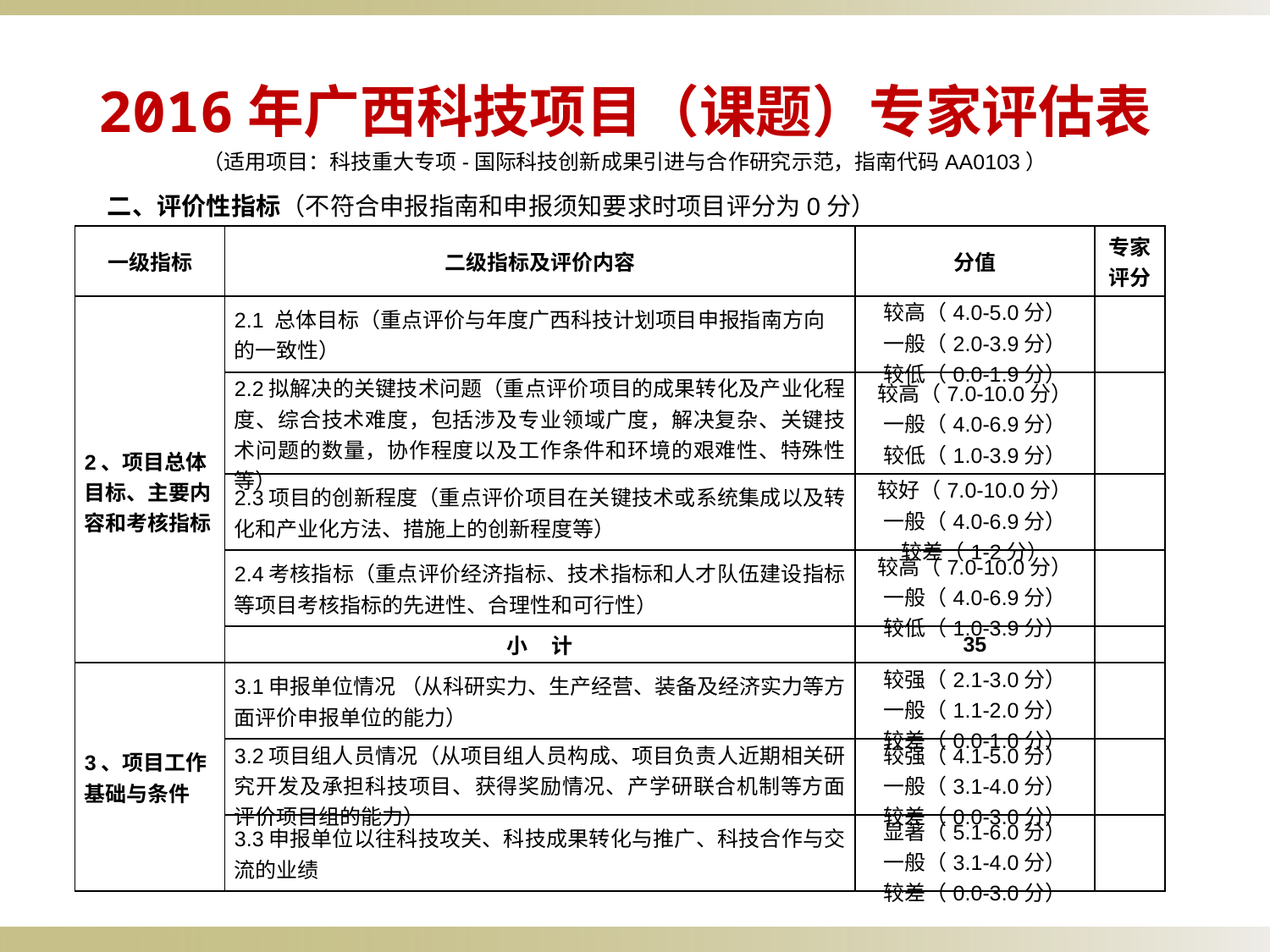

2016年广西科技项目（课题）专家评估表
（适用项目：科技重大专项-国际科技创新成果引进与合作研究示范，指南代码AA0103）

二、评价性指标（不符合申报指南和申报须知要求时项目评分为0分）
| 一级指标 | 二级指标及评价内容 | 分值 | 专家 评分 |
| --- | --- | --- | --- |
| 2、项目总体目标、主要内容和考核指标 | 2.1 总体目标（重点评价与年度广西科技计划项目申报指南方向的一致性） | 较高（4.0-5.0分） 一般（2.0-3.9分） 较低（0.0-1.9分） |  |
|  | 2.2拟解决的关键技术问题（重点评价项目的成果转化及产业化程度、综合技术难度，包括涉及专业领域广度，解决复杂、关键技术问题的数量，协作程度以及工作条件和环境的艰难性、特殊性等） | 较高（7.0-10.0分） 一般（4.0-6.9分） 较低（1.0-3.9分） |  |
|  | 2.3项目的创新程度（重点评价项目在关键技术或系统集成以及转化和产业化方法、措施上的创新程度等） | 较好（7.0-10.0分） 一般（4.0-6.9分） 较差（1-2分） |  |
|  | 2.4考核指标（重点评价经济指标、技术指标和人才队伍建设指标等项目考核指标的先进性、合理性和可行性） | 较高（7.0-10.0分） 一般（4.0-6.9分） 较低（1.0-3.9分） |  |
|  | 小 计 | 35 |  |
| 3、项目工作基础与条件 | 3.1申报单位情况 （从科研实力、生产经营、装备及经济实力等方面评价申报单位的能力） | 较强（2.1-3.0分） 一般（1.1-2.0分） 较差（0.0-1.0分） |  |
|  | 3.2项目组人员情况（从项目组人员构成、项目负责人近期相关研究开发及承担科技项目、获得奖励情况、产学研联合机制等方面评价项目组的能力） | 较强（4.1-5.0分） 一般（3.1-4.0分） 较差（0.0-3.0分） |  |
|  | 3.3申报单位以往科技攻关、科技成果转化与推广、科技合作与交流的业绩 | 显著（5.1-6.0分） 一般（3.1-4.0分） 较差（0.0-3.0分） |  |